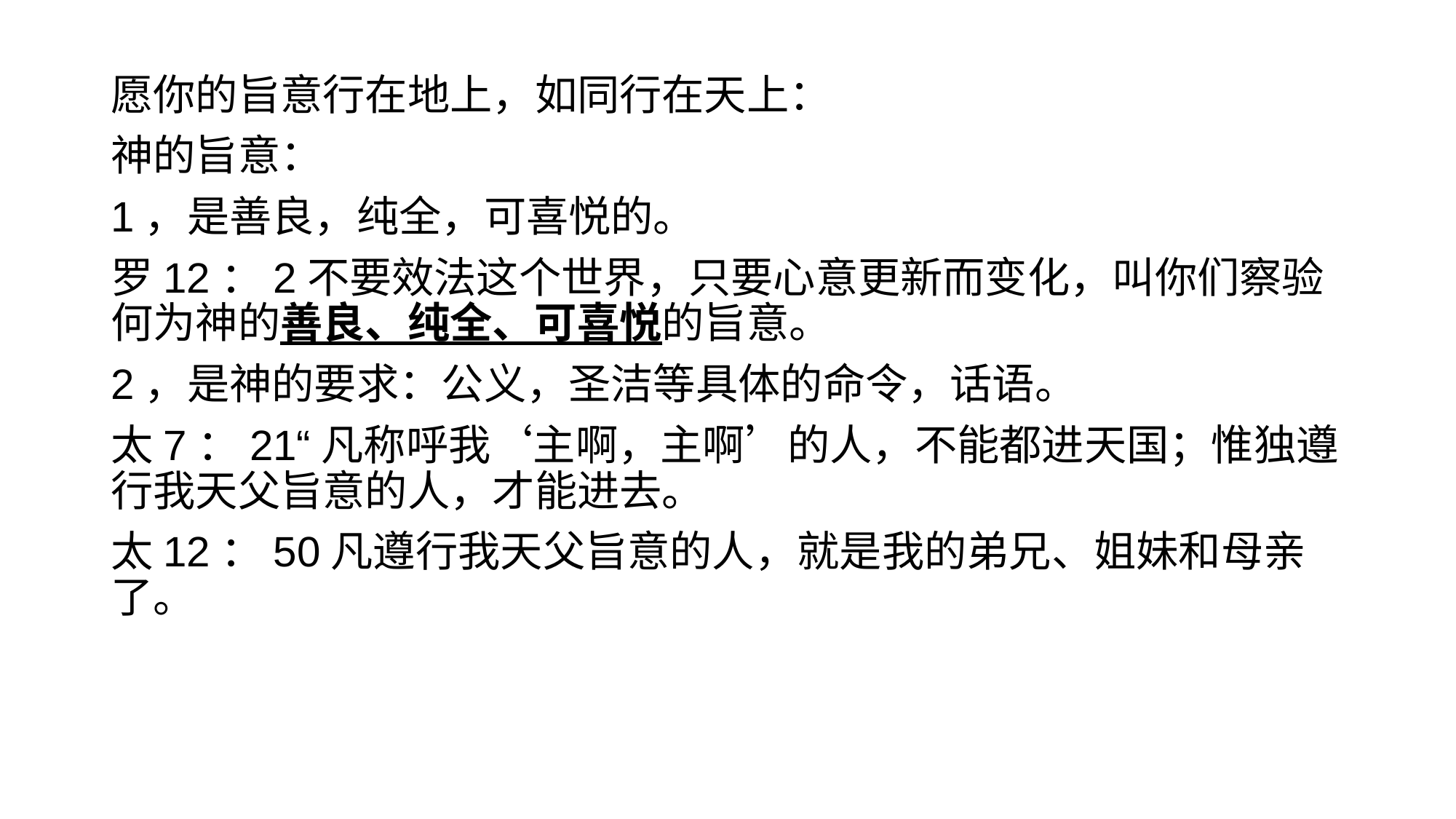

#
愿你的旨意行在地上，如同行在天上：
神的旨意：
1，是善良，纯全，可喜悦的。
罗12：2不要效法这个世界，只要心意更新而变化，叫你们察验何为神的善良、纯全、可喜悦的旨意。
2，是神的要求：公义，圣洁等具体的命令，话语。
太7：21“凡称呼我‘主啊，主啊’的人，不能都进天国；惟独遵行我天父旨意的人，才能进去。
太12：50凡遵行我天父旨意的人，就是我的弟兄、姐妹和母亲了。